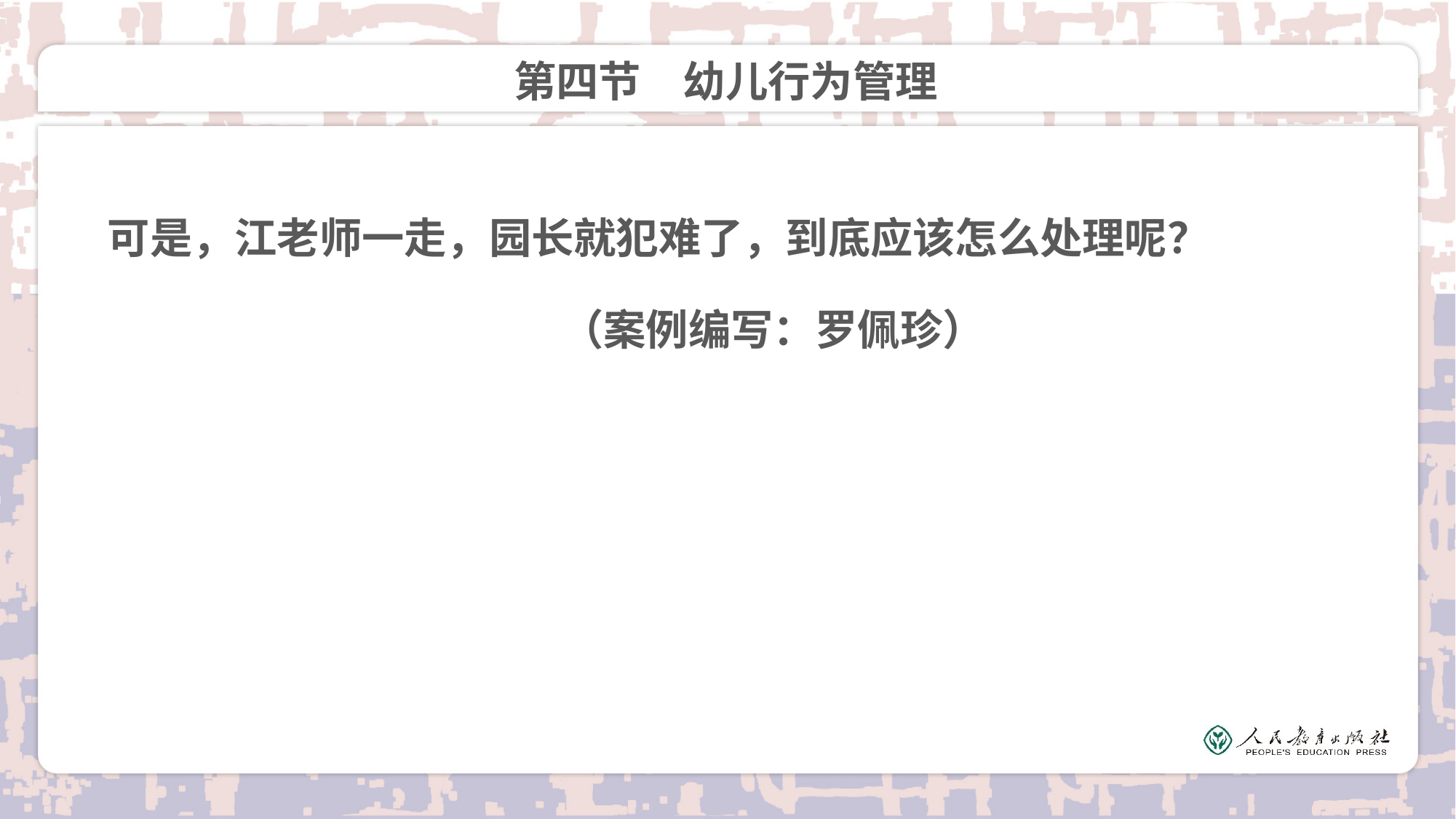

# 第四节　幼儿行为管理
可是，江老师一走，园长就犯难了，到底应该怎么处理呢？
                                              （案例编写：罗佩珍）